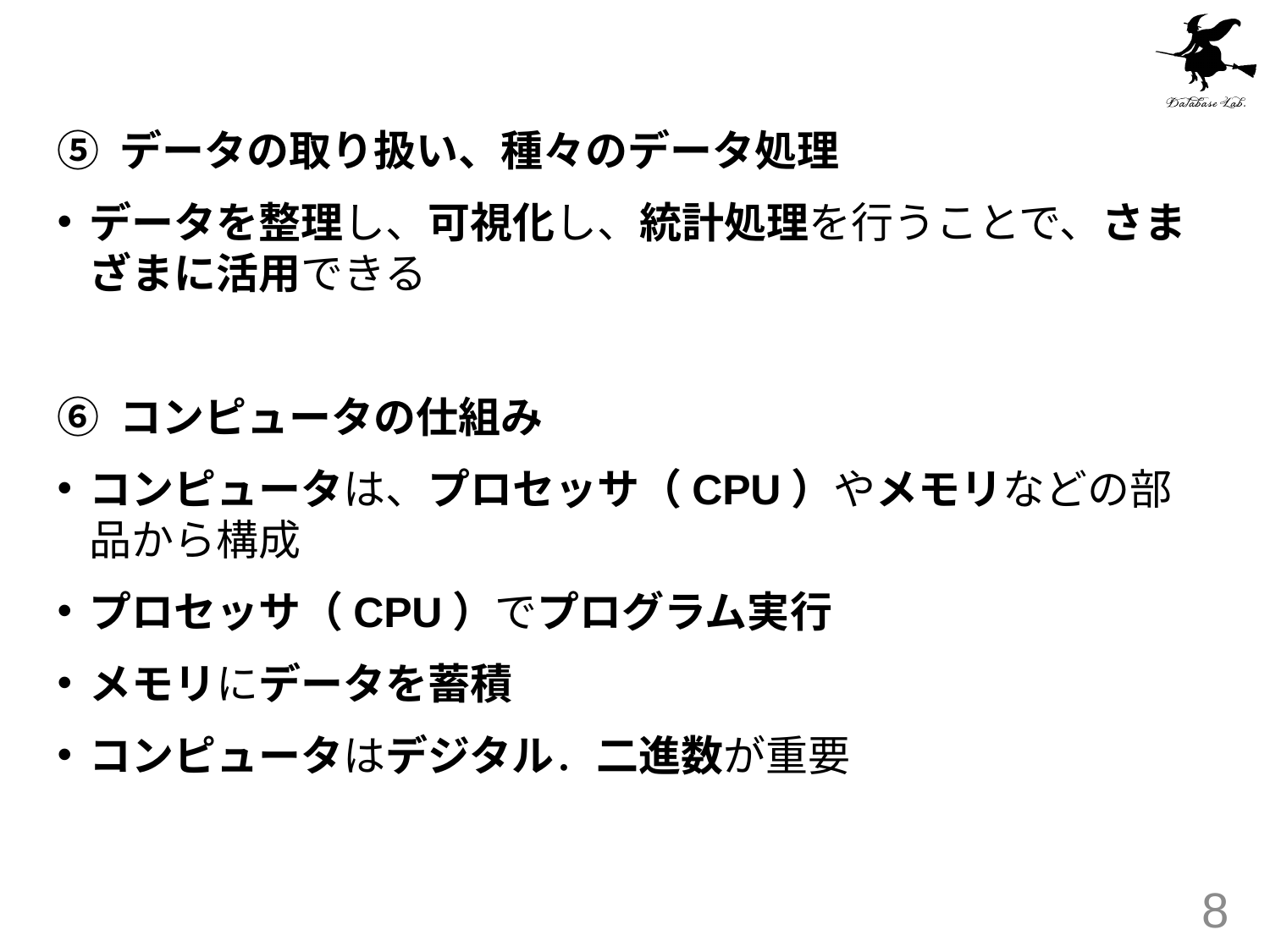

#
⑤ データの取り扱い、種々のデータ処理
データを整理し、可視化し、統計処理を行うことで、さまざまに活用できる

⑥ コンピュータの仕組み
コンピュータは、プロセッサ（CPU）やメモリなどの部品から構成
プロセッサ（CPU）でプログラム実行
メモリにデータを蓄積
コンピュータはデジタル．二進数が重要

8